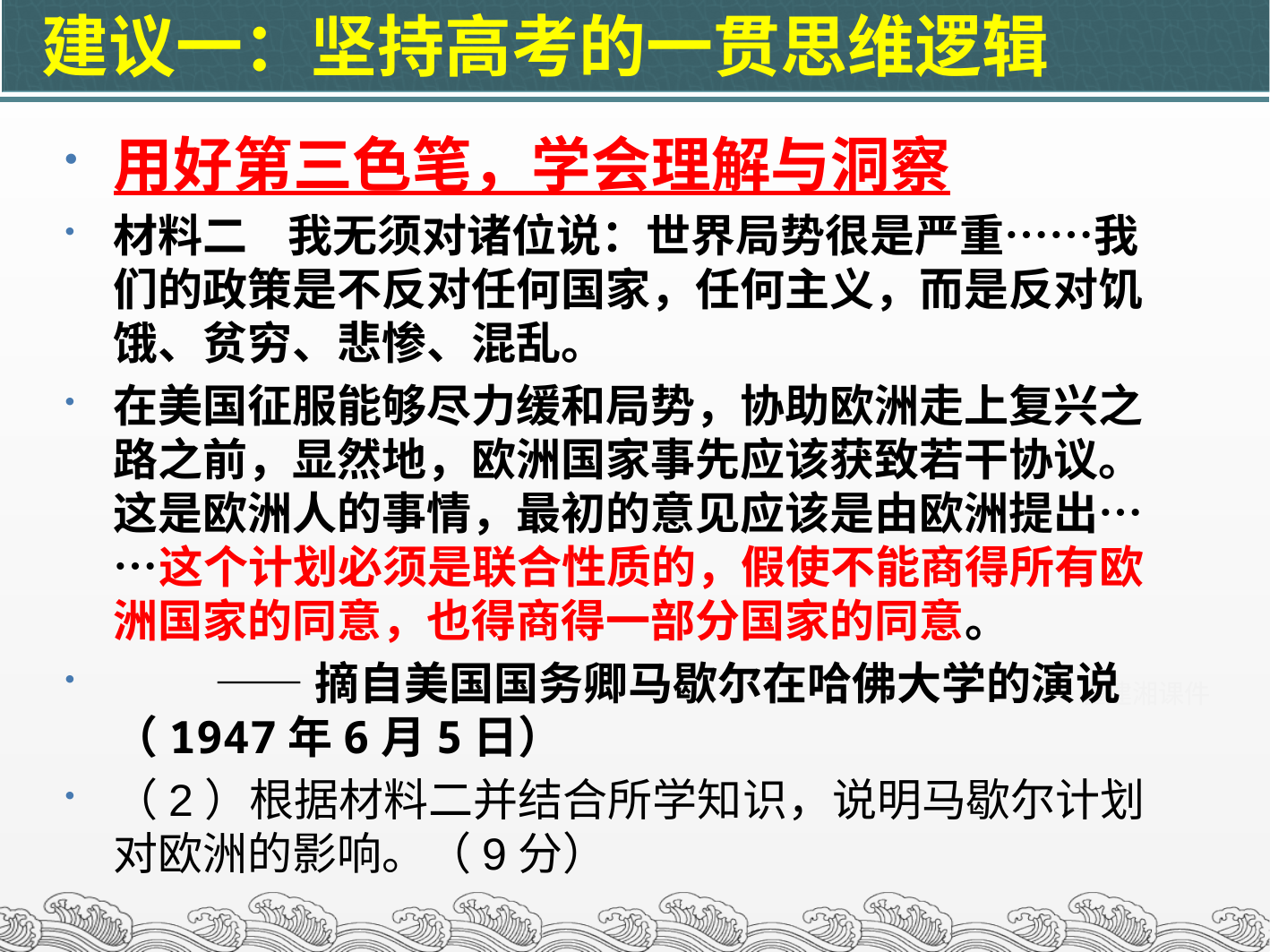

建议一：坚持高考的一贯思维逻辑
用好第三色笔，学会理解与洞察
材料二    我无须对诸位说：世界局势很是严重……我们的政策是不反对任何国家，任何主义，而是反对饥饿、贫穷、悲惨、混乱。
在美国征服能够尽力缓和局势，协助欧洲走上复兴之路之前，显然地，欧洲国家事先应该获致若干协议。这是欧洲人的事情，最初的意见应该是由欧洲提出……这个计划必须是联合性质的，假使不能商得所有欧洲国家的同意，也得商得一部分国家的同意。
          ——摘自美国国务卿马歇尔在哈佛大学的演说（1947年6月5日）
（2）根据材料二并结合所学知识，说明马歇尔计划对欧洲的影响。（9分）